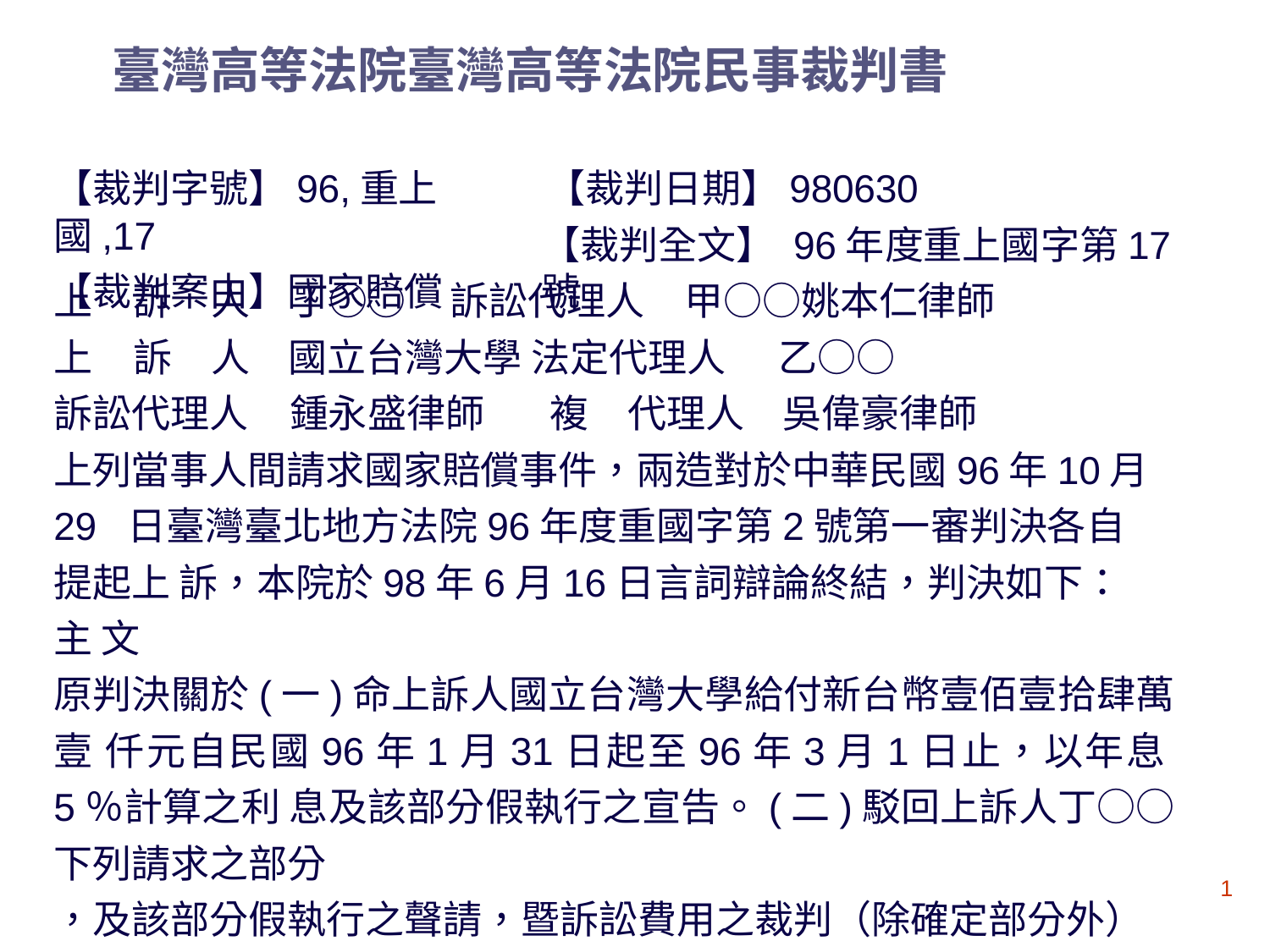

# 臺灣高等法院臺灣高等法院民事裁判書
【裁判字號】96,重上國,17
【裁判案由】國家賠償
【裁判日期】980630
【裁判全文】 96年度重上國字第17號
上	訴	人	丁○○	訴訟代理人	甲○○姚本仁律師
上	訴	人
乙○○
吳偉豪律師
國立台灣大學 法定代理人
訴訟代理人	鍾永盛律師	複	代理人
上列當事人間請求國家賠償事件，兩造對於中華民國96年10月29  日臺灣臺北地方法院96年度重國字第2號第一審判決各自提起上 訴，本院於98年6月16日言詞辯論終結，判決如下：
主 文
原判決關於(一)命上訴人國立台灣大學給付新台幣壹佰壹拾肆萬壹 仟元自民國96年1月31日起至96年3月1日止，以年息5％計算之利 息及該部分假執行之宣告。(二)駁回上訴人丁○○下列請求之部分
，及該部分假執行之聲請，暨訴訟費用之裁判（除確定部分外）
1